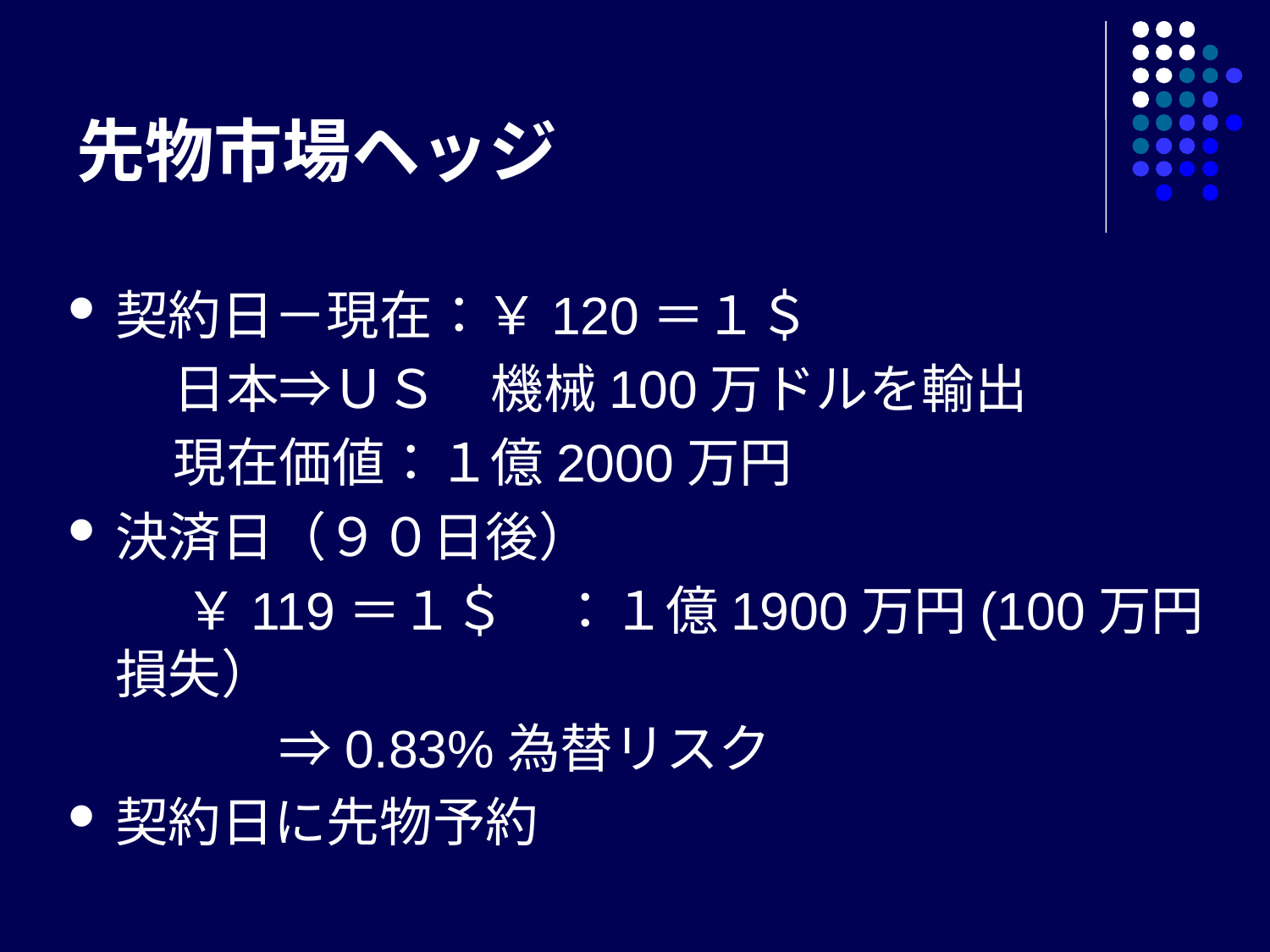

# 先物市場ヘッジ
契約日－現在：￥120＝１＄
　　日本⇒ＵＳ　機械100万ドルを輸出
　　現在価値：１億2000万円
決済日（９０日後）
　　 ￥119＝１＄　：１億1900万円(100万円損失）
　　　　⇒0.83%為替リスク
契約日に先物予約